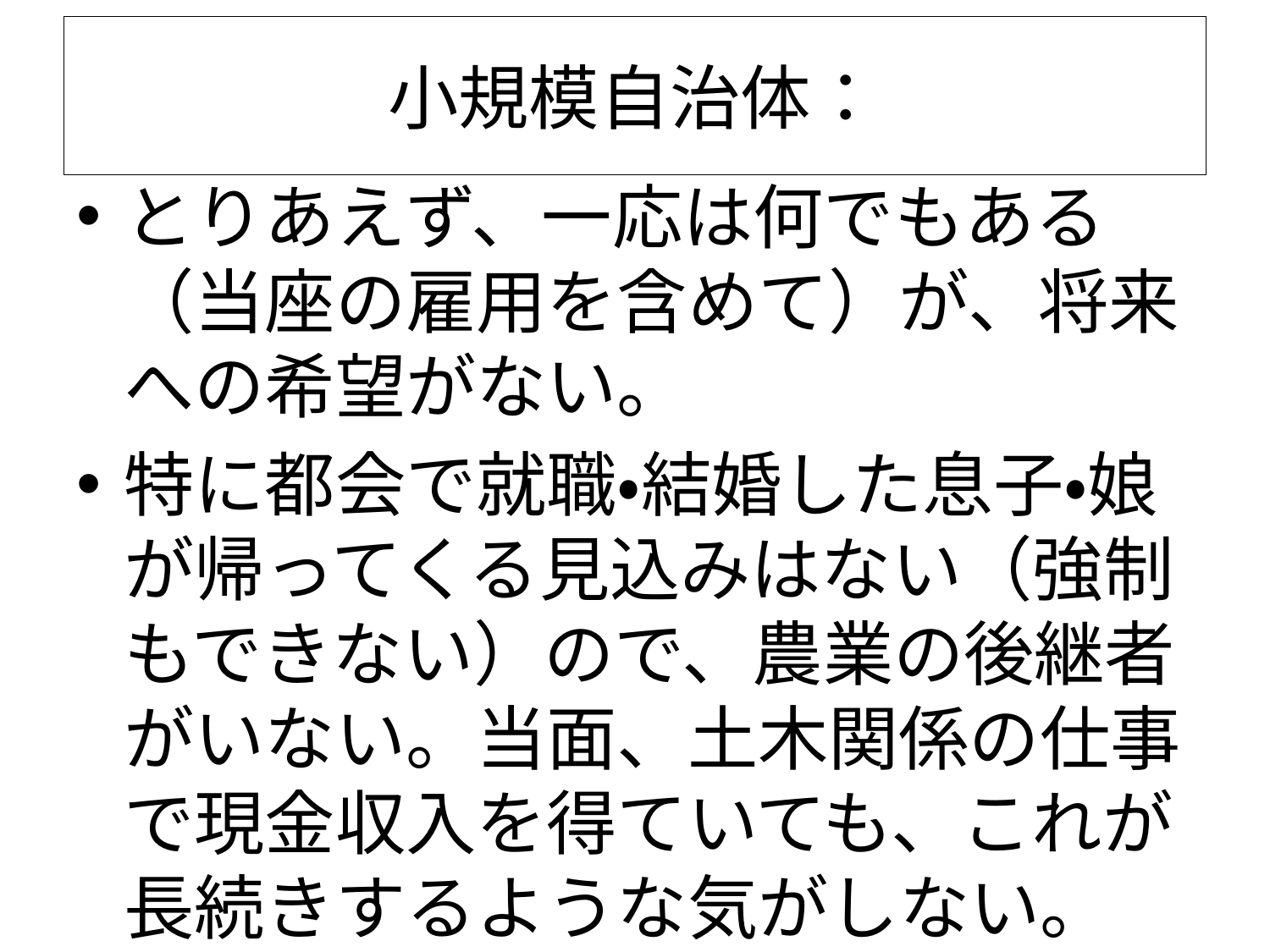

# 小規模自治体：
とりあえず、一応は何でもある（当座の雇用を含めて）が、将来への希望がない。
特に都会で就職・結婚した息子・娘が帰ってくる見込みはない（強制もできない）ので、農業の後継者がいない。当面、土木関係の仕事で現金収入を得ていても、これが長続きするような気がしない。